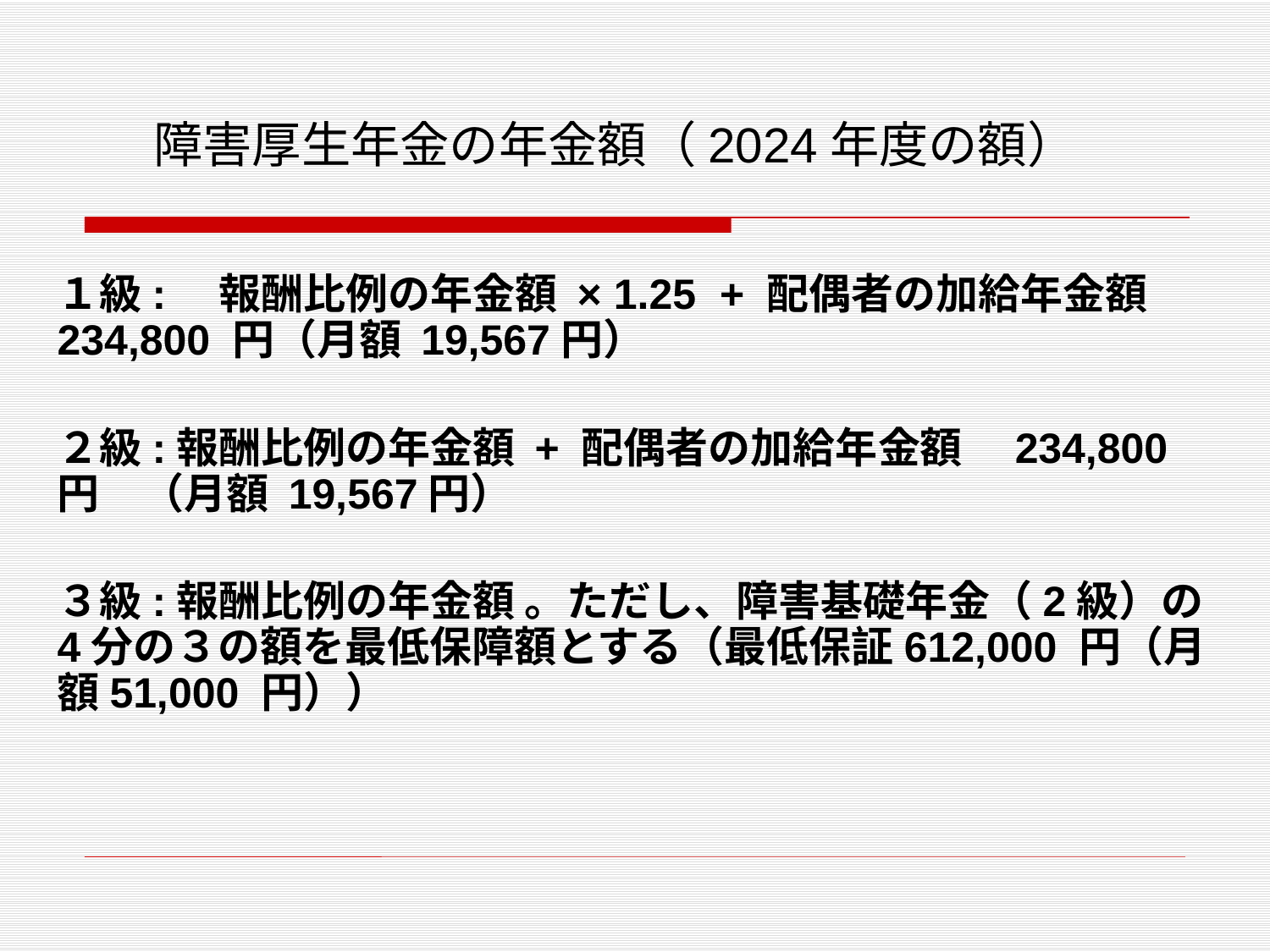

# 障害厚生年金の年金額（2024年度の額）
１級:　報酬比例の年金額 × 1.25  + 配偶者の加給年金額234,800 円（月額 19,567円）

２級:報酬比例の年金額 + 配偶者の加給年金額　234,800 円　（月額 19,567円）

３級:報酬比例の年金額 。ただし、障害基礎年金（2級）の4分の３の額を最低保障額とする（最低保証612,000 円（月額51,000 円））